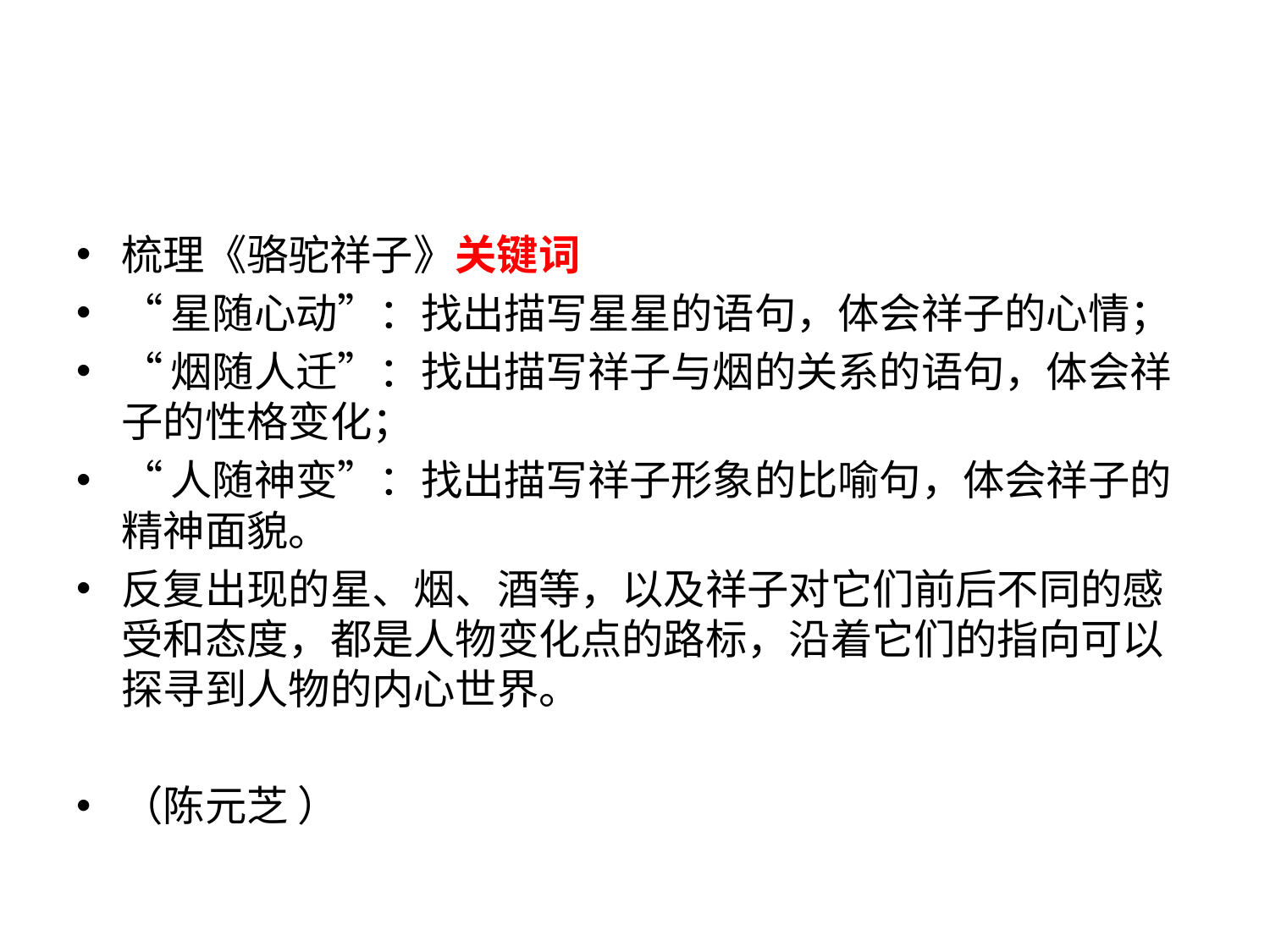

#
梳理《骆驼祥子》关键词
“星随心动”：找出描写星星的语句，体会祥子的心情；
“烟随人迁”：找出描写祥子与烟的关系的语句，体会祥子的性格变化；
“人随神变”：找出描写祥子形象的比喻句，体会祥子的精神面貌。
反复出现的星、烟、酒等，以及祥子对它们前后不同的感受和态度，都是人物变化点的路标，沿着它们的指向可以探寻到人物的内心世界。

（陈元芝 ）